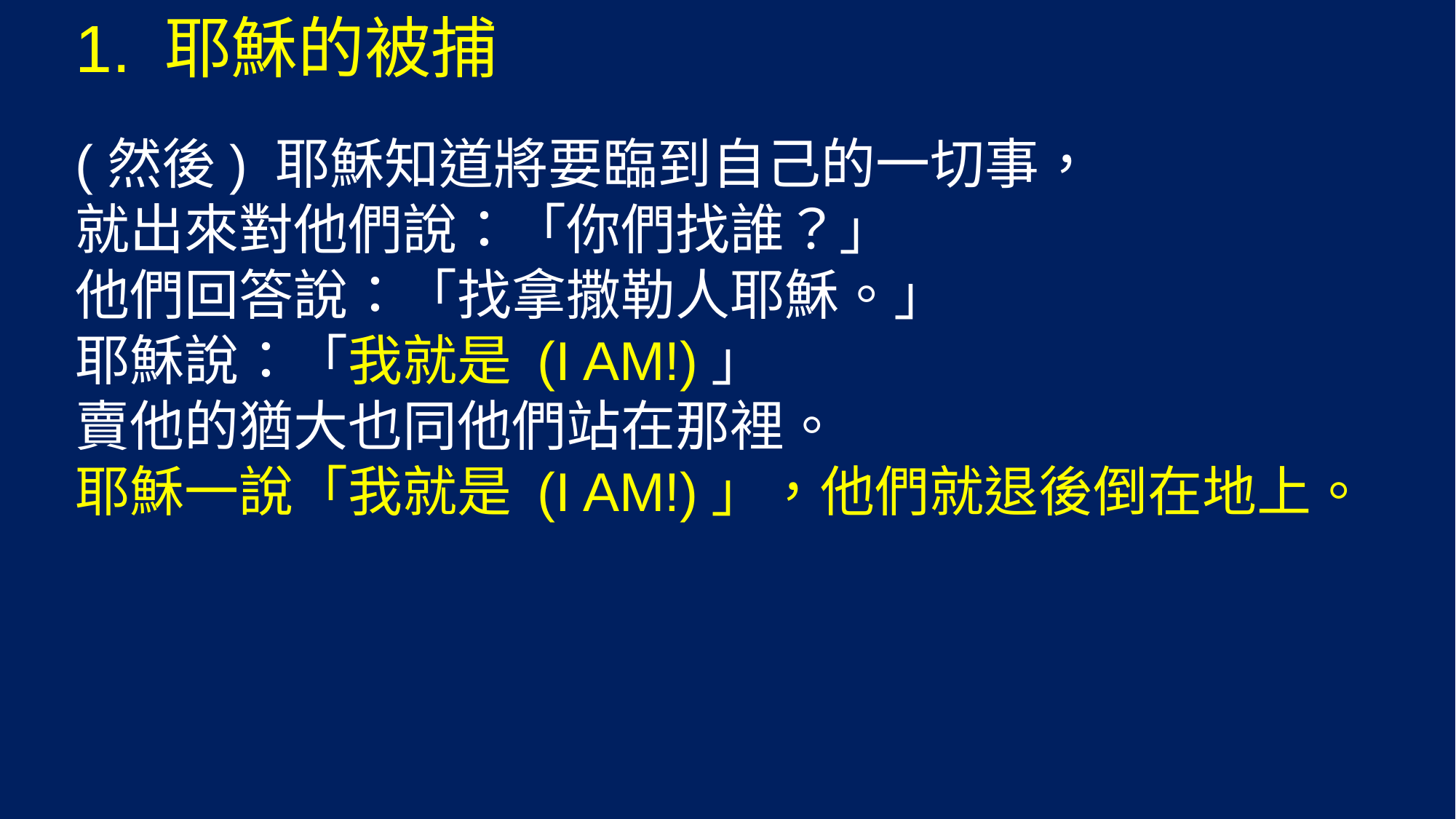

耶穌的被捕

(然後) 耶穌知道將要臨到自己的一切事，
就出來對他們說：「你們找誰？」
他們回答說：「找拿撒勒人耶穌。」
耶穌說：「我就是 (I AM!)」
賣他的猶大也同他們站在那裡。
耶穌一說「我就是 (I AM!)」，他們就退後倒在地上。